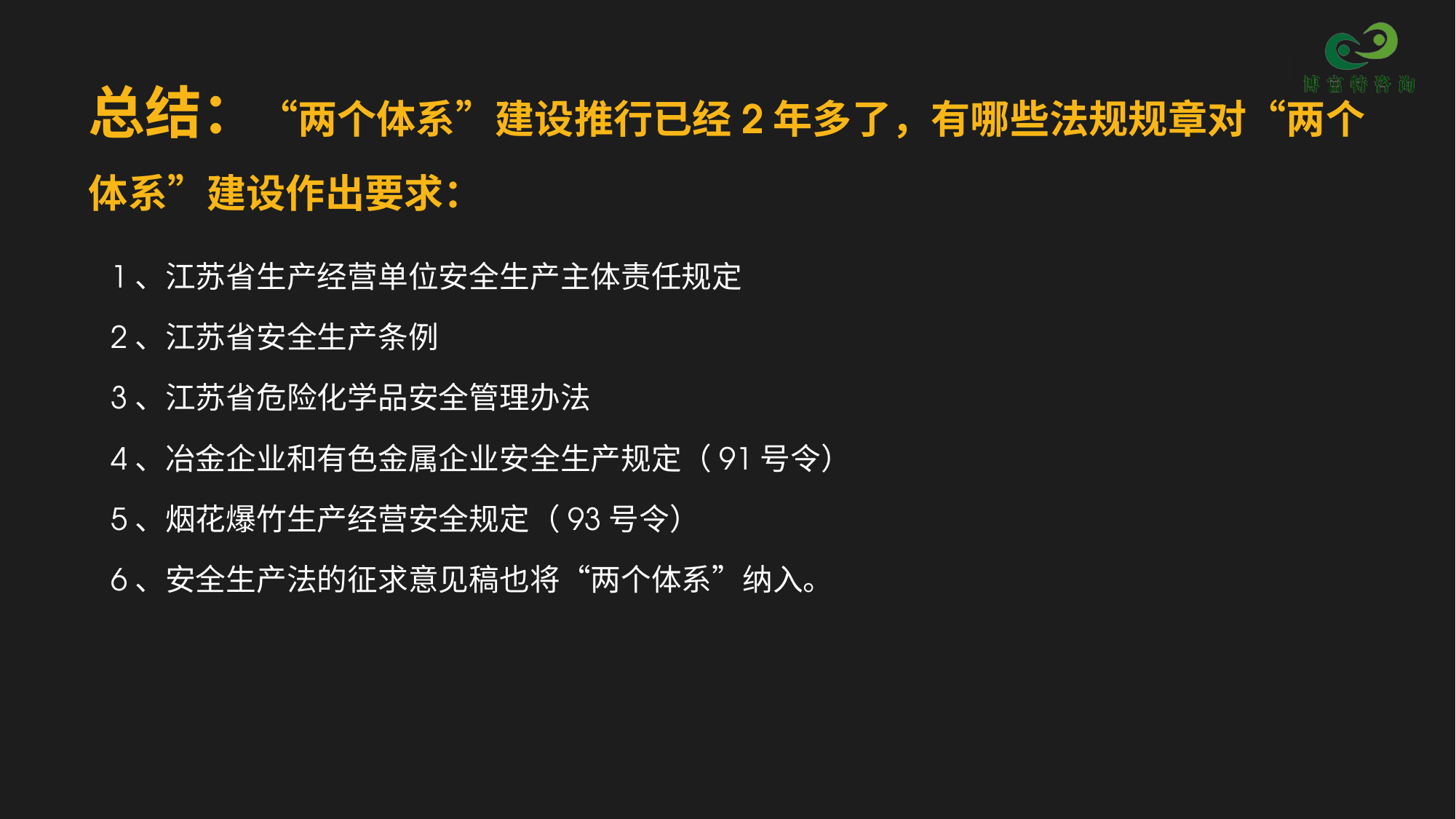

总结：“两个体系”建设推行已经2年多了，有哪些法规规章对“两个体系”建设作出要求：
1、江苏省生产经营单位安全生产主体责任规定
2、江苏省安全生产条例
3、江苏省危险化学品安全管理办法
4、冶金企业和有色金属企业安全生产规定（91号令）
5、烟花爆竹生产经营安全规定（93号令）
6、安全生产法的征求意见稿也将“两个体系”纳入。